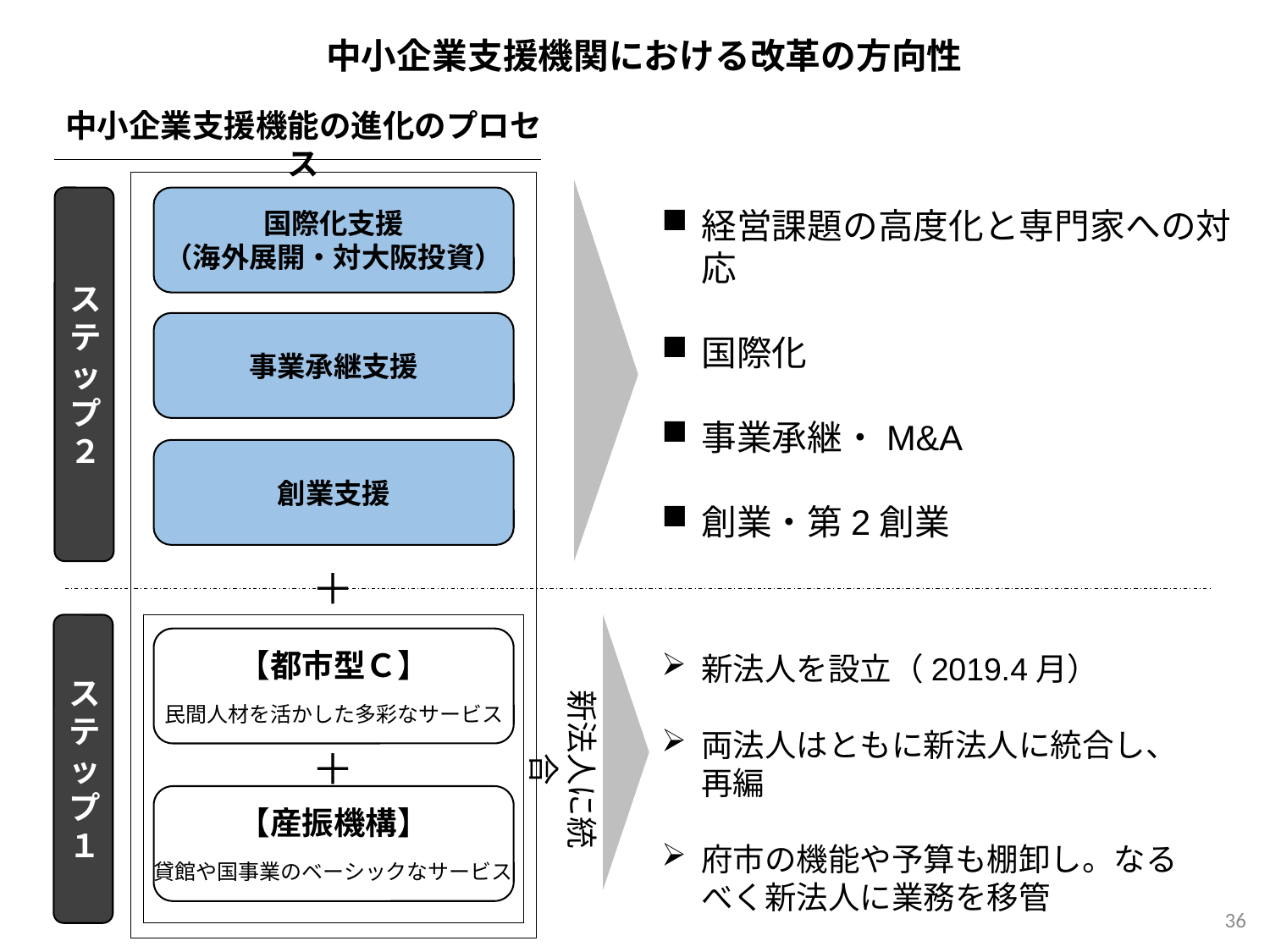

中小企業支援機関における改革の方向性
中小企業支援機能の進化のプロセス

ステップ２
国際化支援
（海外展開・対大阪投資）
経営課題の高度化と専門家への対応

国際化

事業承継・M&A

創業・第2創業
事業承継支援

創業支援
＋
ステップ１

【都市型Ｃ】

民間人材を活かした多彩なサービス
新法人を設立（2019.4月）

両法人はともに新法人に統合し、再編

府市の機能や予算も棚卸し。なるべく新法人に業務を移管
新法人に統合

＋
【産振機構】

貸館や国事業のベーシックなサービス
36